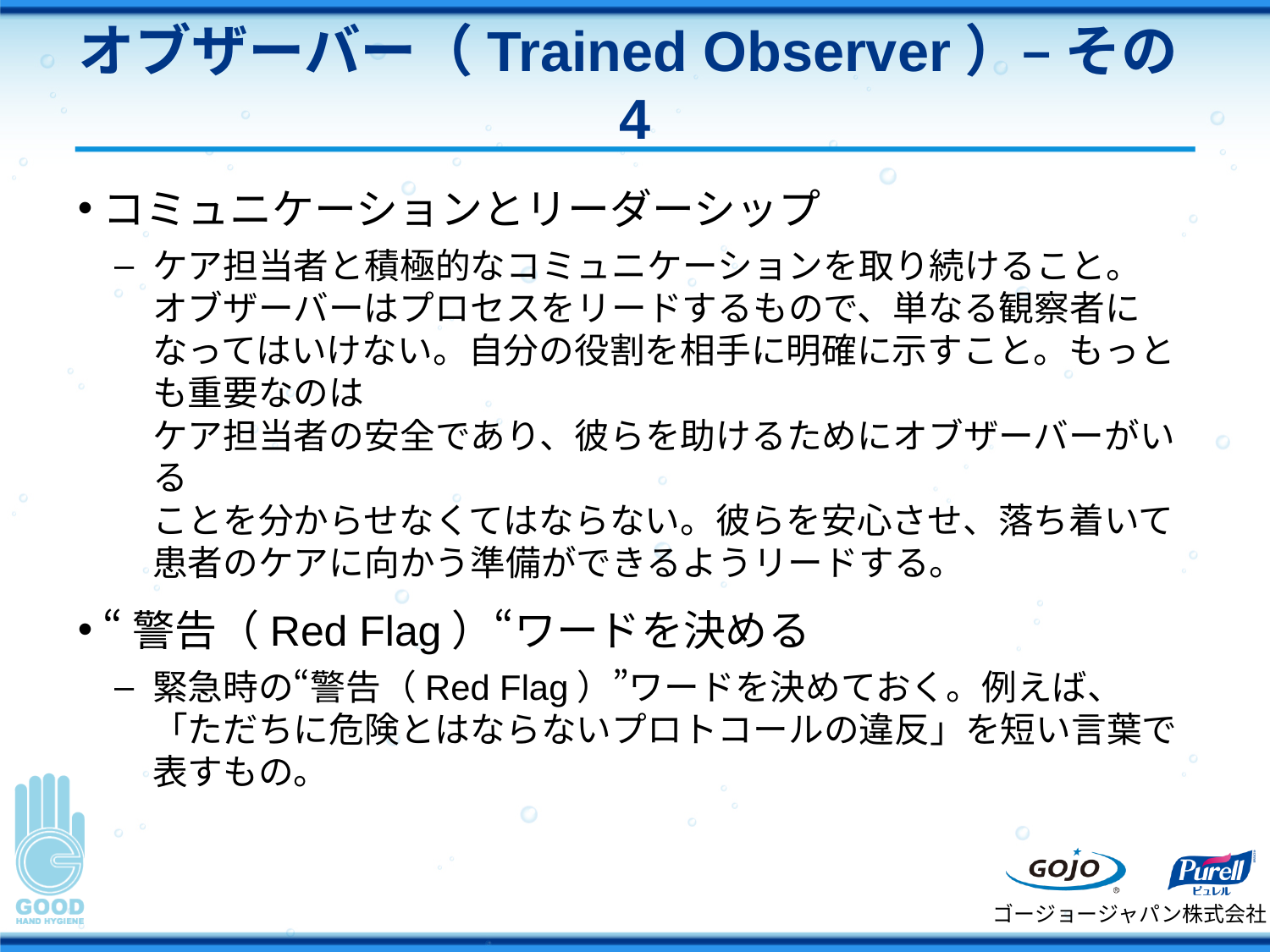

# オブザーバー（Trained Observer）– その4
コミュニケーションとリーダーシップ
ケア担当者と積極的なコミュニケーションを取り続けること。
オブザーバーはプロセスをリードするもので、単なる観察者になってはいけない。自分の役割を相手に明確に示すこと。もっとも重要なのは
ケア担当者の安全であり、彼らを助けるためにオブザーバーがいる
ことを分からせなくてはならない。彼らを安心させ、落ち着いて患者のケアに向かう準備ができるようリードする。
“警告（Red Flag）“ワードを決める
緊急時の“警告（Red Flag）”ワードを決めておく。例えば、
「ただちに危険とはならないプロトコールの違反」を短い言葉で
表すもの。